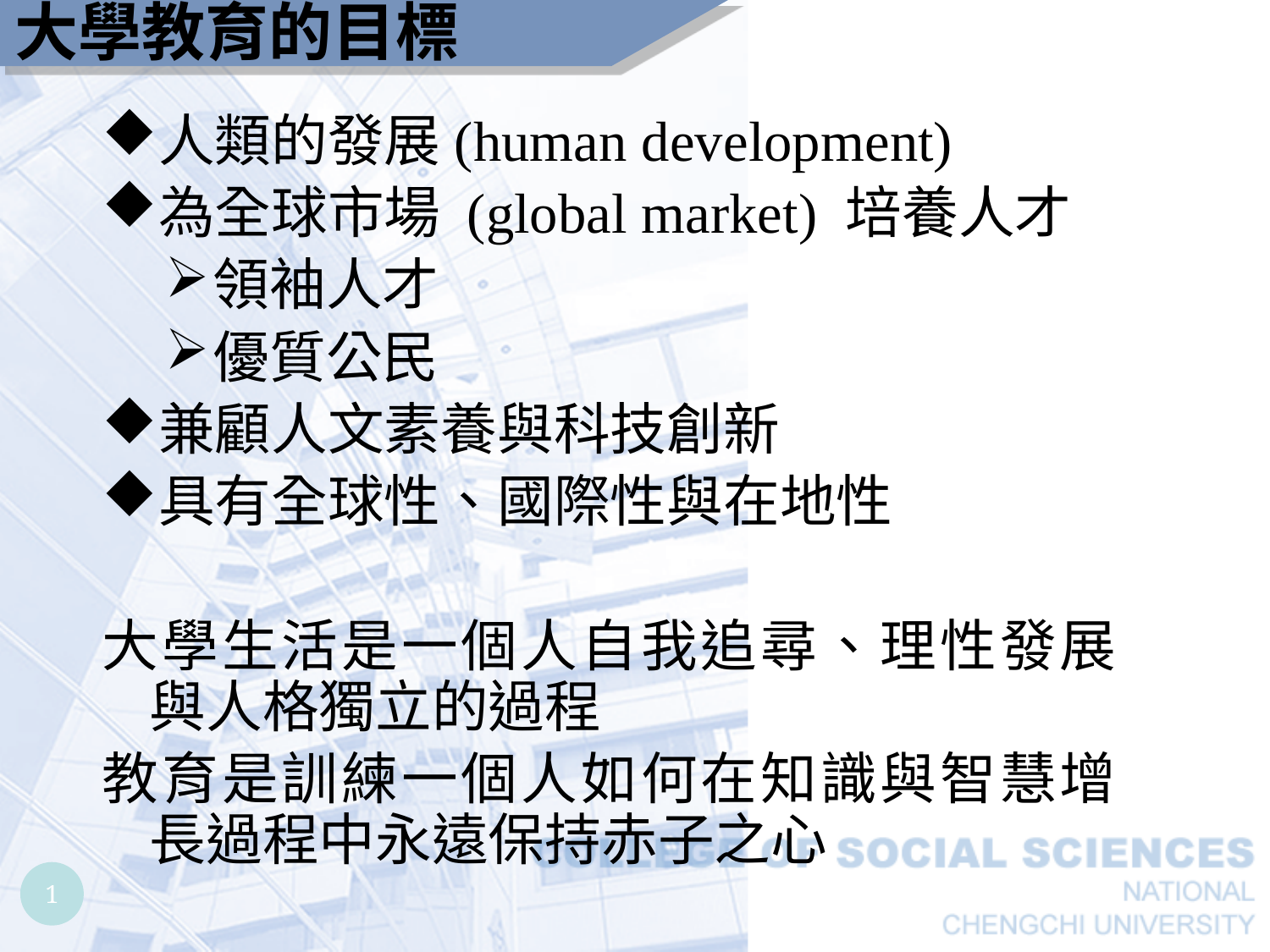

大學教育的目標

人類的發展(human development)
為全球市場 (global market) 培養人才
領袖人才
優質公民
兼顧人文素養與科技創新
具有全球性、國際性與在地性

大學生活是一個人自我追尋、理性發展與人格獨立的過程
教育是訓練一個人如何在知識與智慧增長過程中永遠保持赤子之心
1